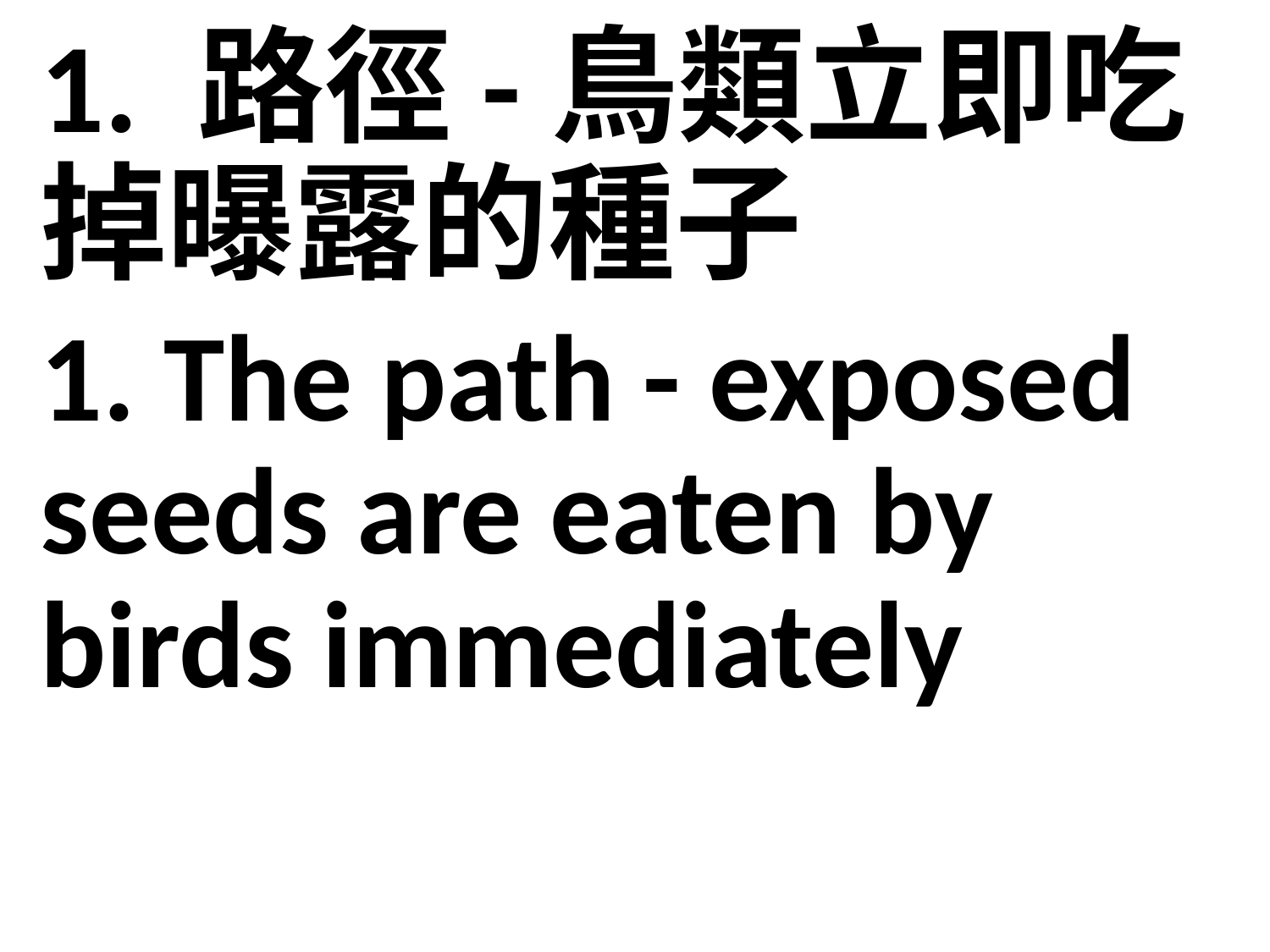

1. 路徑-鳥類立即吃掉曝露的種子
1. The path - exposed seeds are eaten by birds immediately